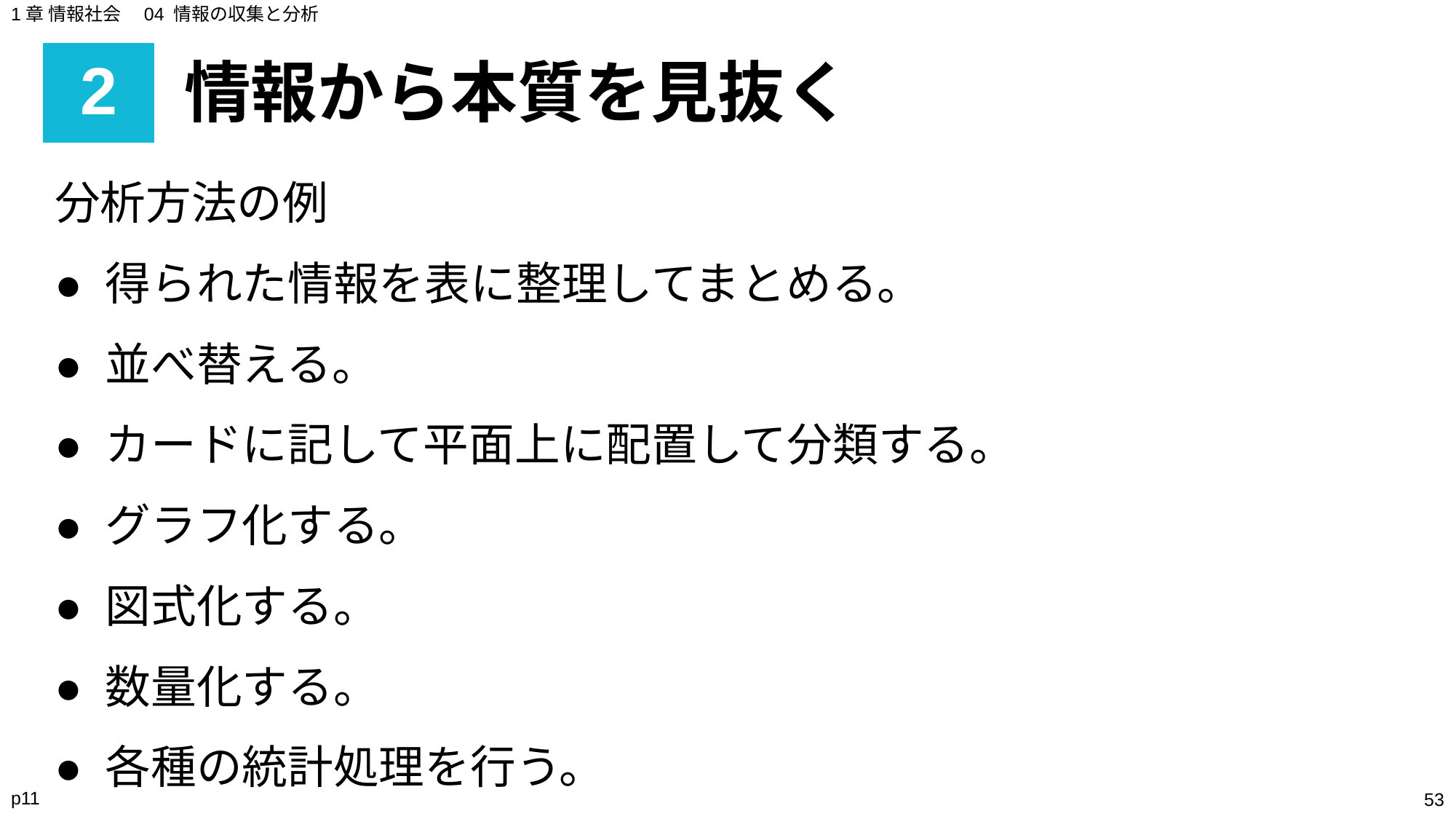

1章 情報社会　04 情報の収集と分析

# 2
情報から本質を見抜く
分析方法の例
● 得られた情報を表に整理してまとめる。
● 並べ替える。
● カードに記して平面上に配置して分類する。
● グラフ化する。
● 図式化する。
● 数量化する。
● 各種の統計処理を行う。
p11
53